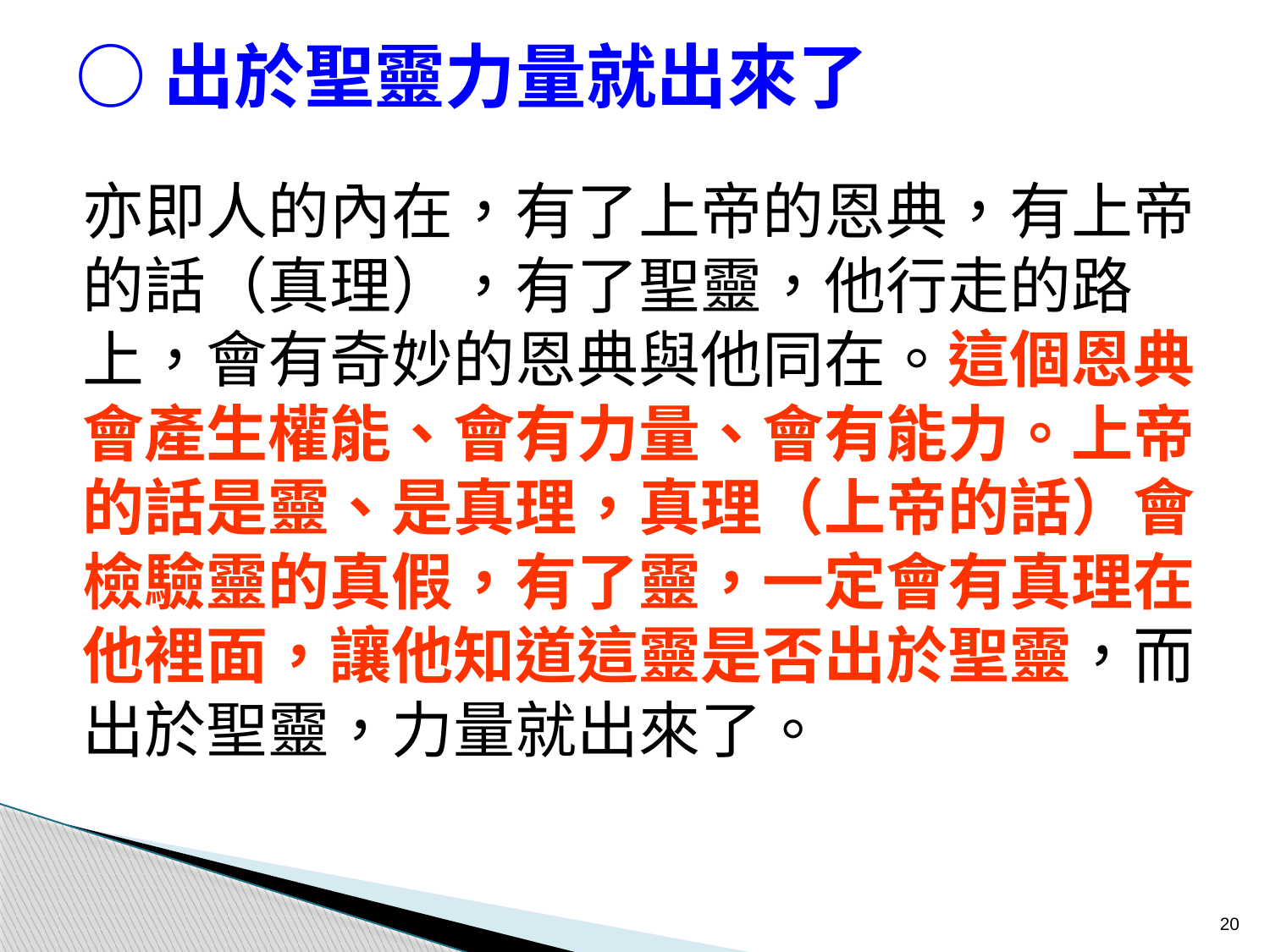

○出於聖靈力量就出來了
亦即人的內在，有了上帝的恩典，有上帝的話（真理），有了聖靈，他行走的路上，會有奇妙的恩典與他同在。這個恩典會產生權能、會有力量、會有能力。上帝的話是靈、是真理，真理（上帝的話）會檢驗靈的真假，有了靈，一定會有真理在他裡面，讓他知道這靈是否出於聖靈，而出於聖靈，力量就出來了。
20